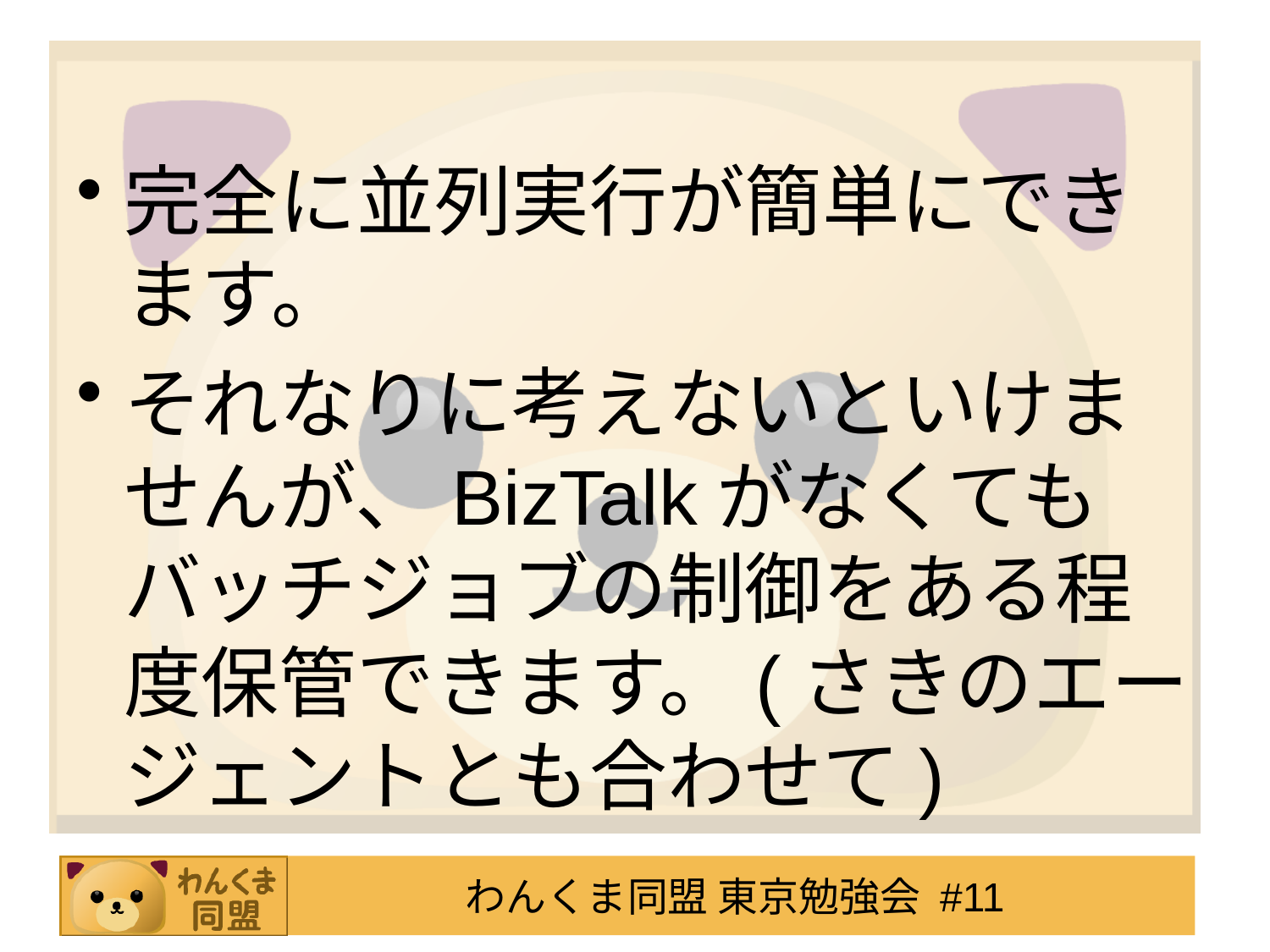

#
完全に並列実行が簡単にできます。
それなりに考えないといけませんが、BizTalkがなくてもバッチジョブの制御をある程度保管できます。(さきのエージェントとも合わせて)